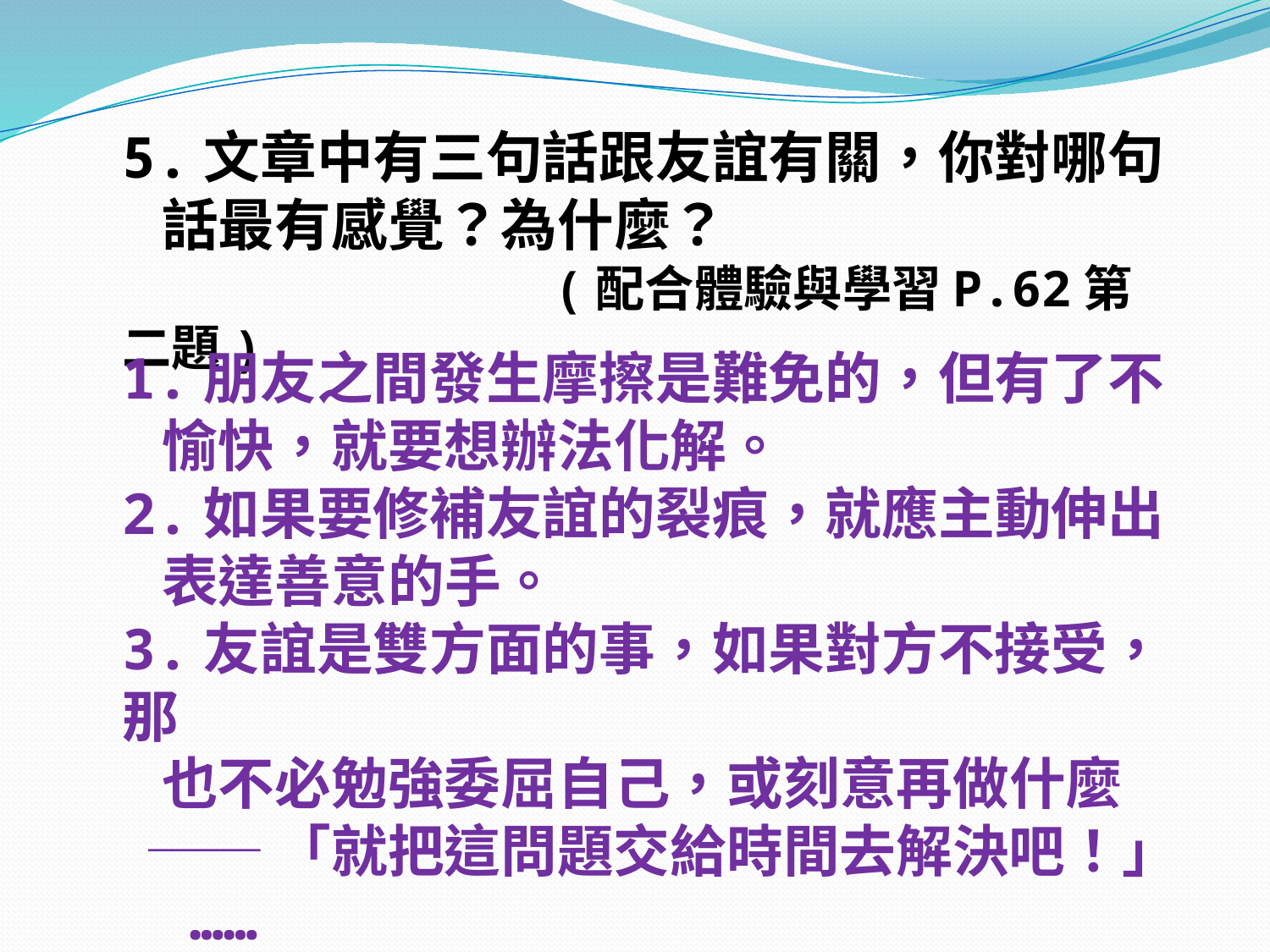

5.文章中有三句話跟友誼有關，你對哪句
  話最有感覺？為什麼？
                 (配合體驗與學習P.62第二題)
1.朋友之間發生摩擦是難免的，但有了不
  愉快，就要想辦法化解。
2.如果要修補友誼的裂痕，就應主動伸出
  表達善意的手。
3.友誼是雙方面的事，如果對方不接受，那
  也不必勉強委屈自己，或刻意再做什麼
  ──「就把這問題交給時間去解決吧！」
  ……